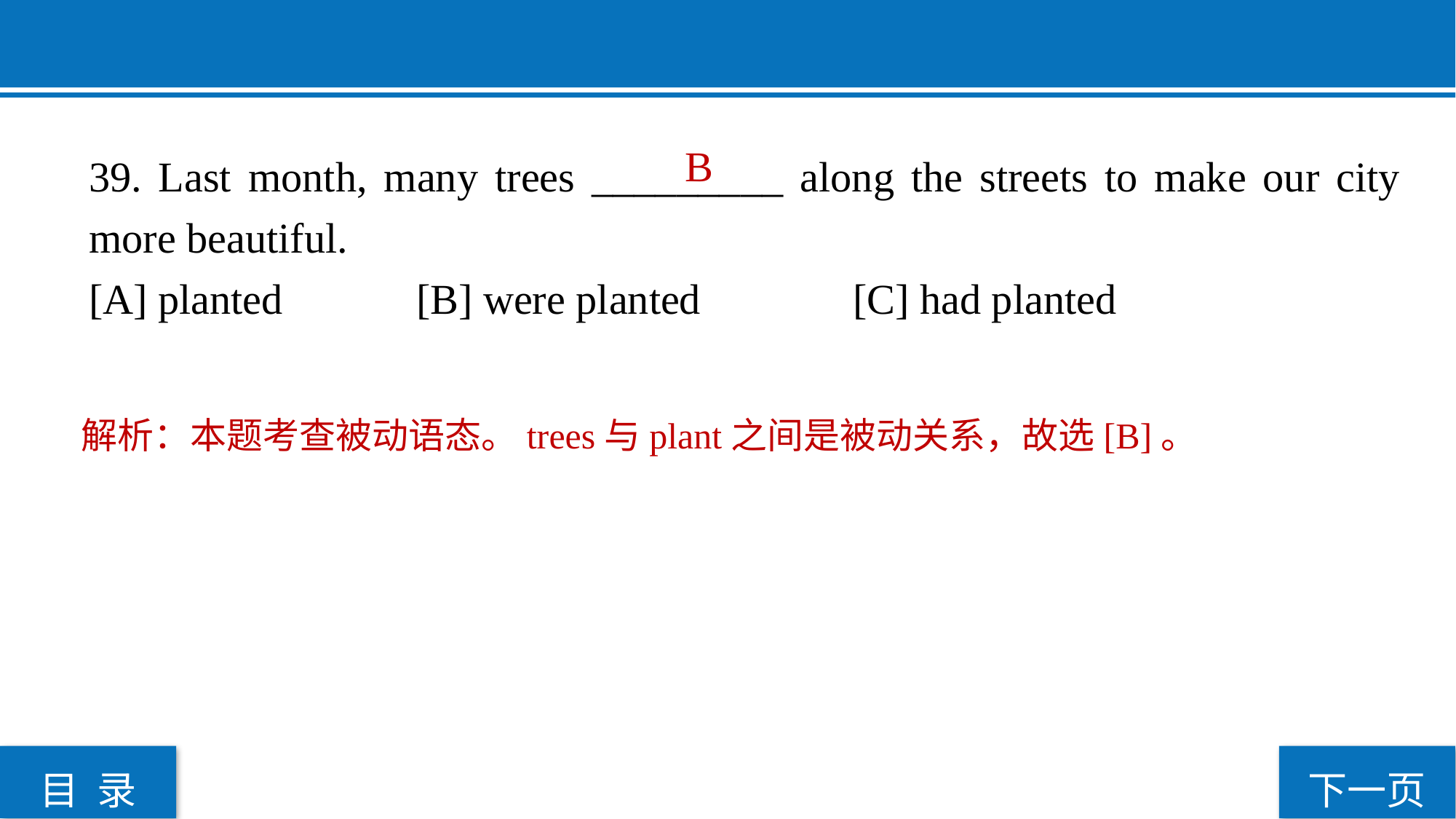

B
39. Last month, many trees _________ along the streets to make our city more beautiful.
[A] planted 		[B] were planted 		[C] had planted
解析：本题考查被动语态。trees与plant之间是被动关系，故选[B]。